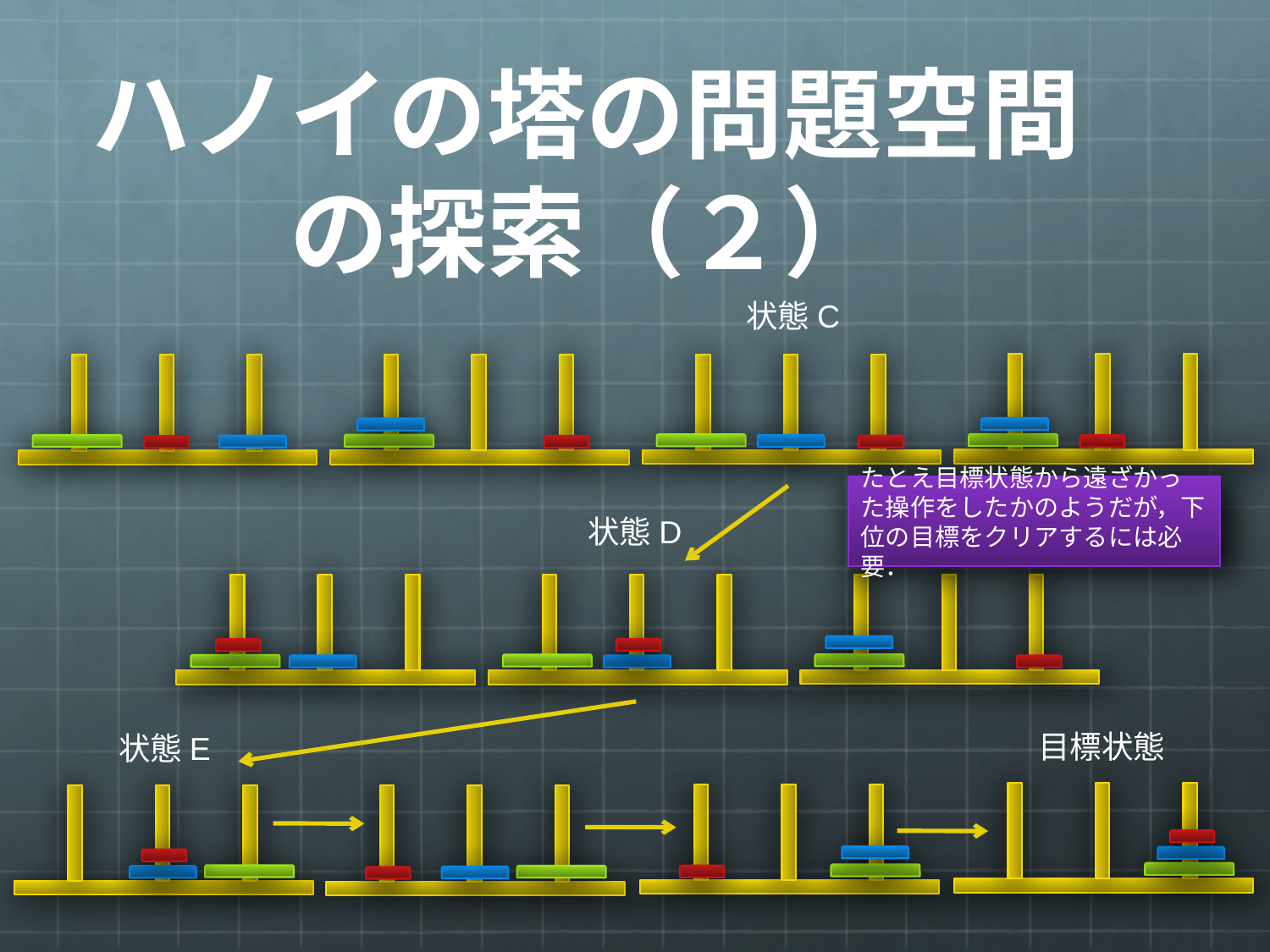

# ハノイの塔の問題空間の探索（２）
状態C

たとえ目標状態から遠ざかった操作をしたかのようだが，下位の目標をクリアするには必要．
状態D

目標状態
状態E